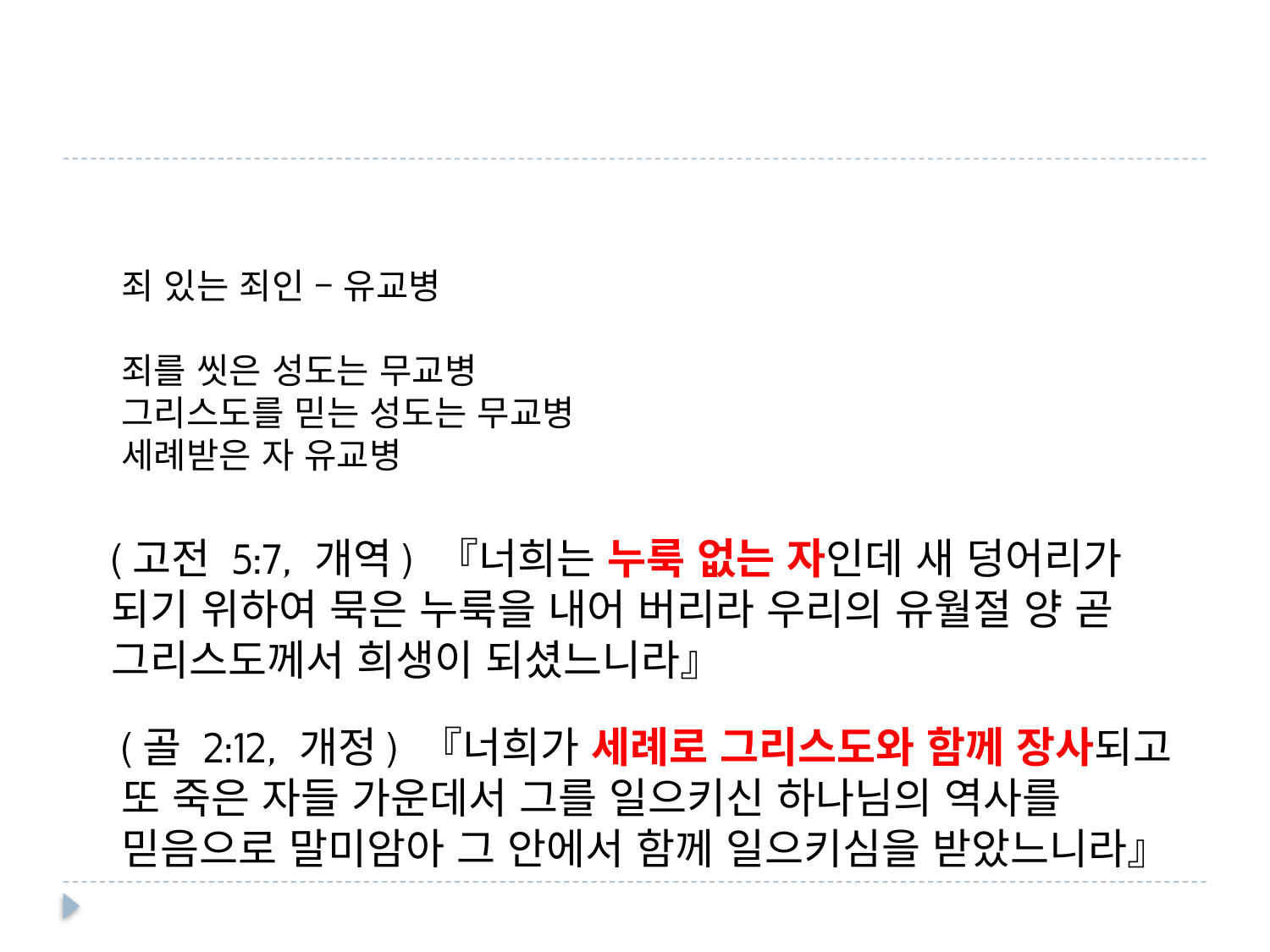

#
죄 있는 죄인 – 유교병

죄를 씻은 성도는 무교병
그리스도를 믿는 성도는 무교병
세례받은 자 유교병

(고전 5:7, 개역) 『너희는 누룩 없는 자인데 새 덩어리가 되기 위하여 묵은 누룩을 내어 버리라 우리의 유월절 양 곧 그리스도께서 희생이 되셨느니라』
(골 2:12, 개정) 『너희가 세례로 그리스도와 함께 장사되고 또 죽은 자들 가운데서 그를 일으키신 하나님의 역사를 믿음으로 말미암아 그 안에서 함께 일으키심을 받았느니라』